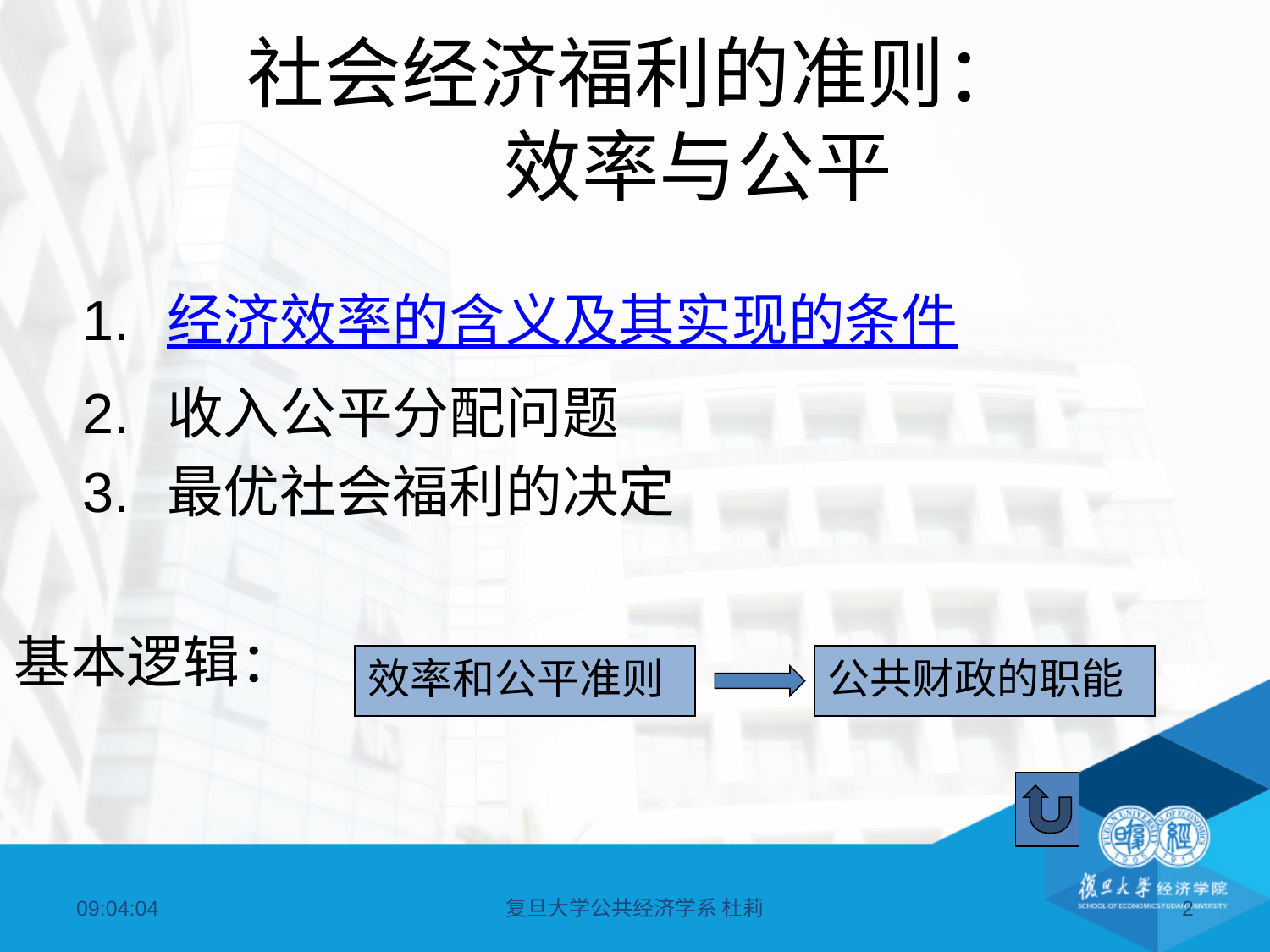

# 社会经济福利的准则： 效率与公平
经济效率的含义及其实现的条件
收入公平分配问题
最优社会福利的决定
基本逻辑：
效率和公平准则
公共财政的职能

09:04:04
复旦大学公共经济学系 杜莉
2